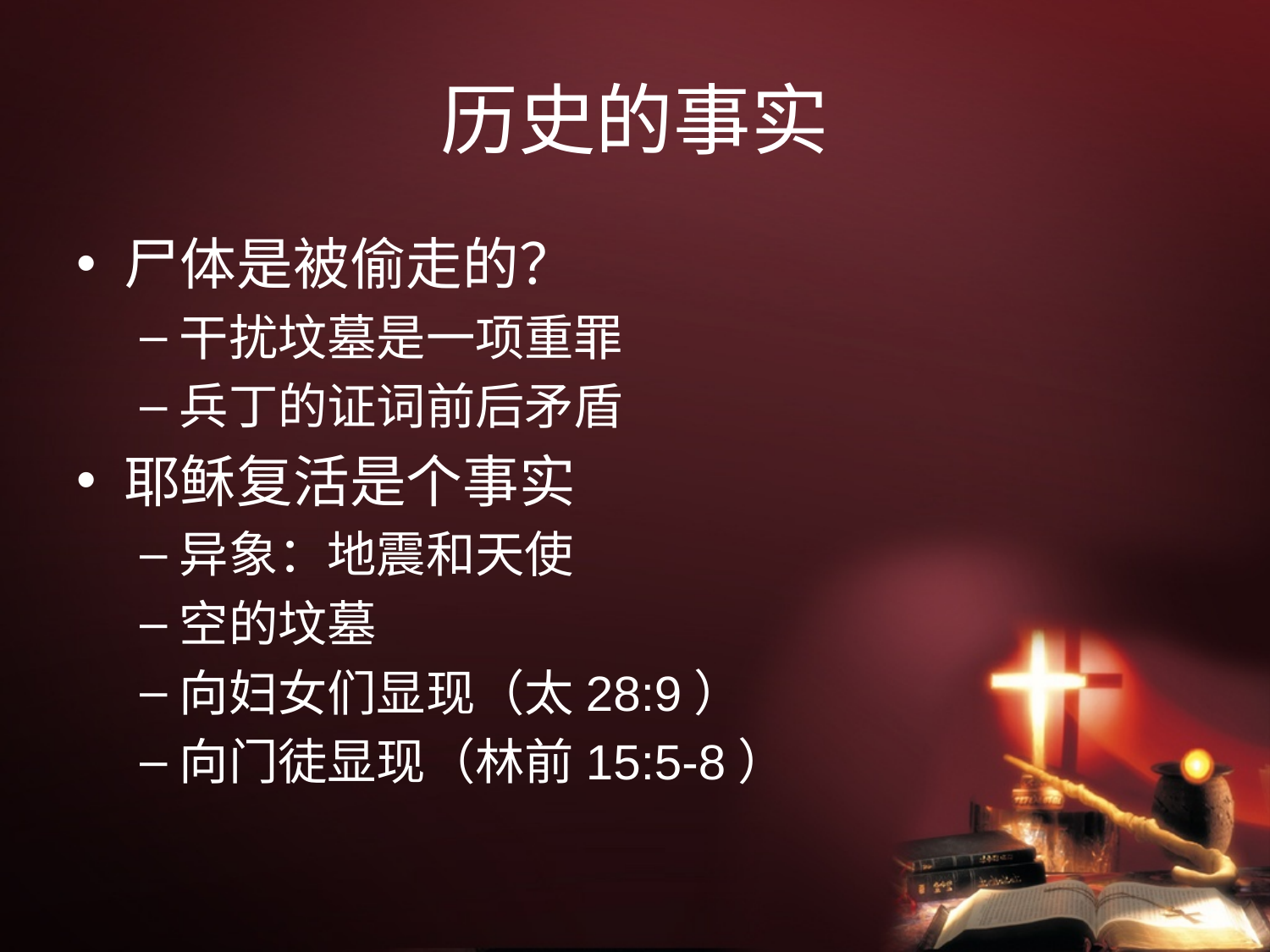

# 历史的事实
尸体是被偷走的？
干扰坟墓是一项重罪
兵丁的证词前后矛盾
耶稣复活是个事实
异象：地震和天使
空的坟墓
向妇女们显现（太28:9）
向门徒显现（林前15:5-8）